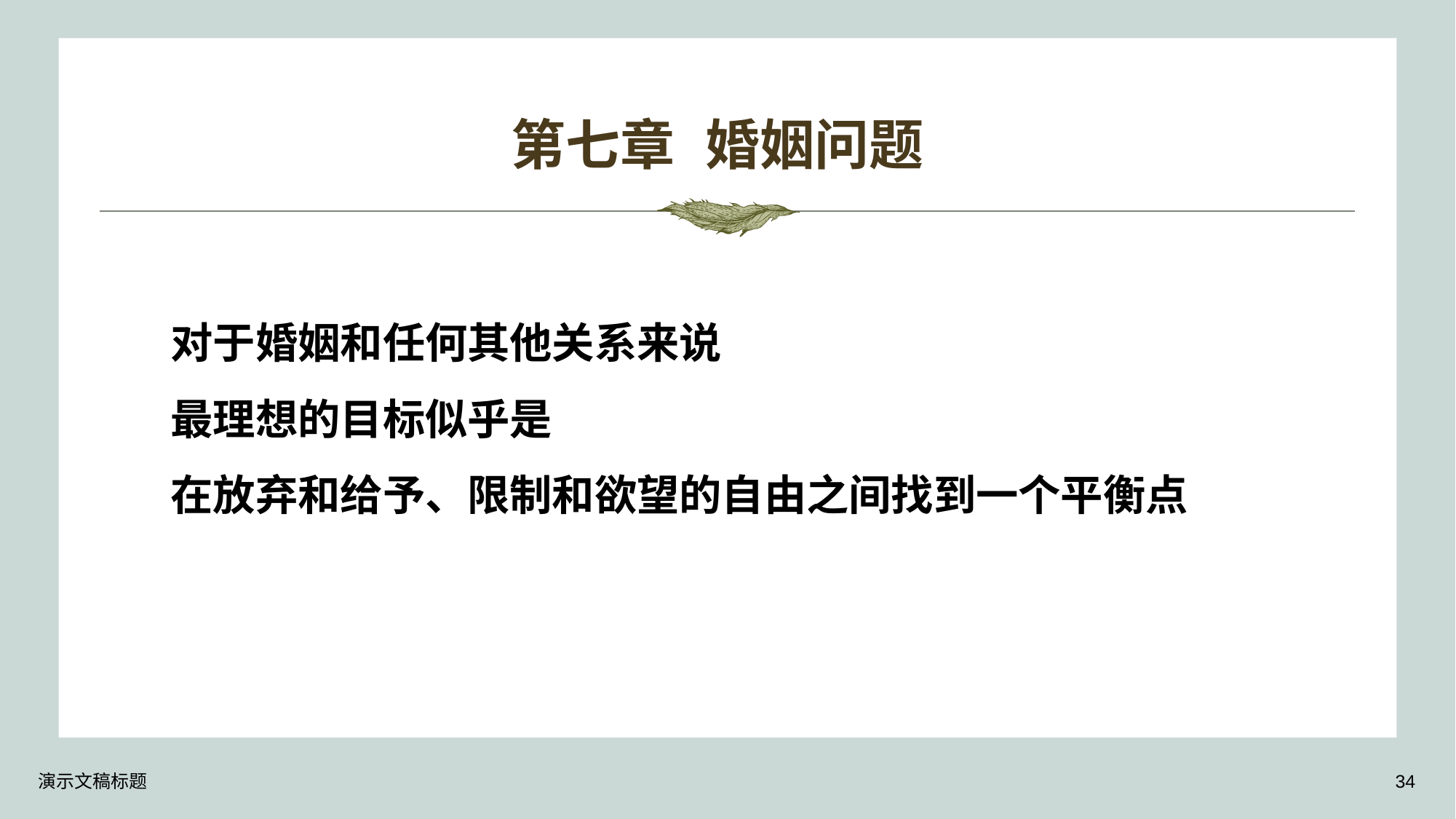

# 第七章  婚姻问题

对于婚姻和任何其他关系来说
最理想的目标似乎是
在放弃和给予、限制和欲望的自由之间找到一个平衡点

演示文稿标题
34